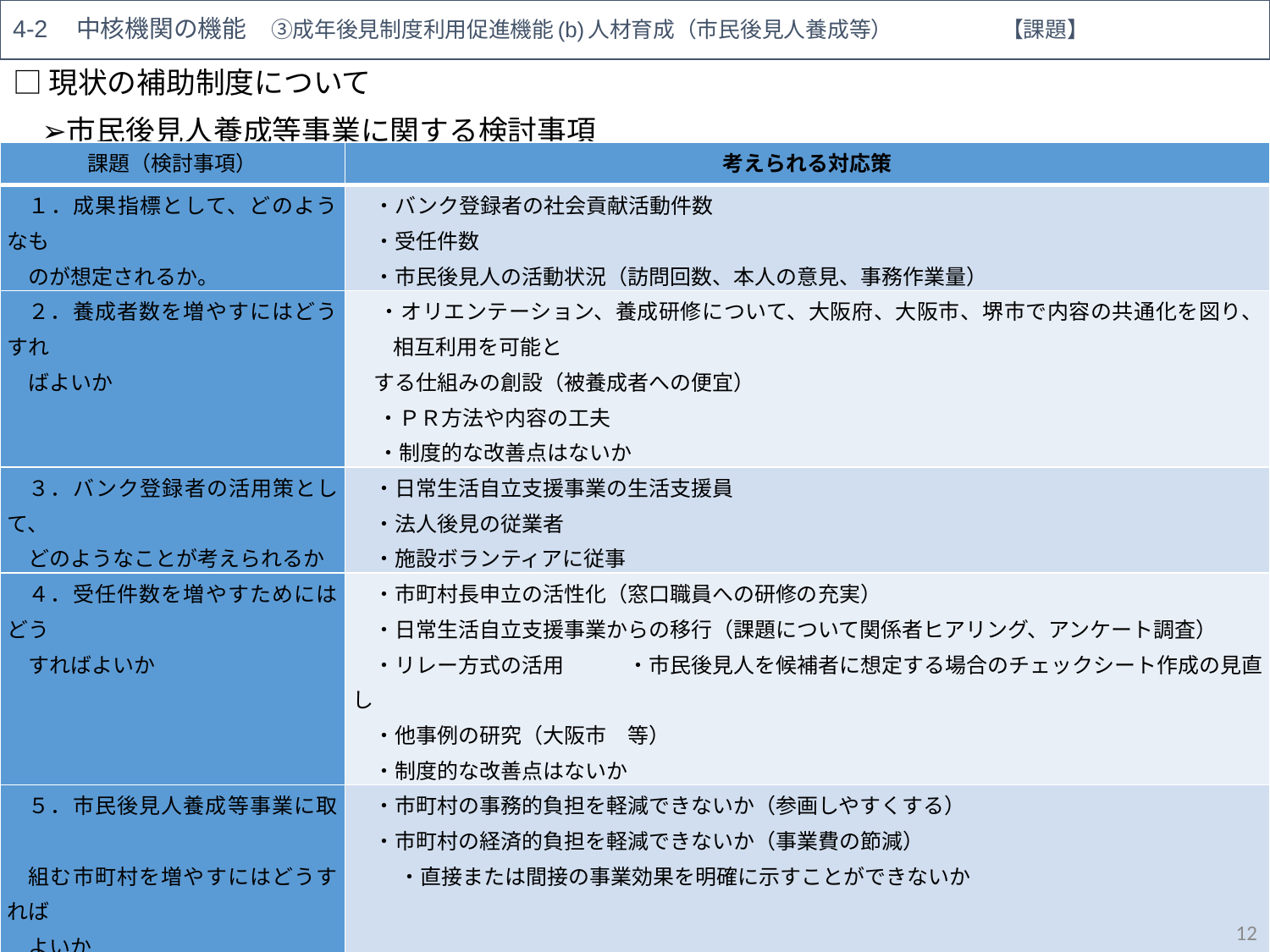

4-2　中核機関の機能　③成年後見制度利用促進機能(b)人材育成（市民後見人養成等）　　　　　【課題】
□現状の補助制度について
　➢市民後見人養成等事業に関する検討事項

| 課題（検討事項） | 考えられる対応策 |
| --- | --- |
| １．成果指標として、どのようなも のが想定されるか。 | ・バンク登録者の社会貢献活動件数 ・受任件数 ・市民後見人の活動状況（訪問回数、本人の意見、事務作業量） |
| ２．養成者数を増やすにはどうすれ ばよいか | ・オリエンテーション、養成研修について、大阪府、大阪市、堺市で内容の共通化を図り、相互利用を可能と 　する仕組みの創設（被養成者への便宜） 　 ・ＰＲ方法や内容の工夫 　 ・制度的な改善点はないか |
| ３．バンク登録者の活用策として、　　 どのようなことが考えられるか | ・日常生活自立支援事業の生活支援員 ・法人後見の従業者 ・施設ボランティアに従事 |
| ４．受任件数を増やすためにはどう すればよいか | ・市町村長申立の活性化（窓口職員への研修の充実） ・日常生活自立支援事業からの移行（課題について関係者ヒアリング、アンケート調査） ・リレー方式の活用　　　・市民後見人を候補者に想定する場合のチェックシート作成の見直し ・他事例の研究（大阪市　等） ・制度的な改善点はないか |
| ５．市民後見人養成等事業に取　 組む市町村を増やすにはどうすれば よいか | ・市町村の事務的負担を軽減できないか（参画しやすくする） ・市町村の経済的負担を軽減できないか（事業費の節減） 　 ・直接または間接の事業効果を明確に示すことができないか |
| ６．市民後見人養成等以外の人材　 　育成として、力を入れるべきものは何 　か | ・法人後見サポーターなど |
12